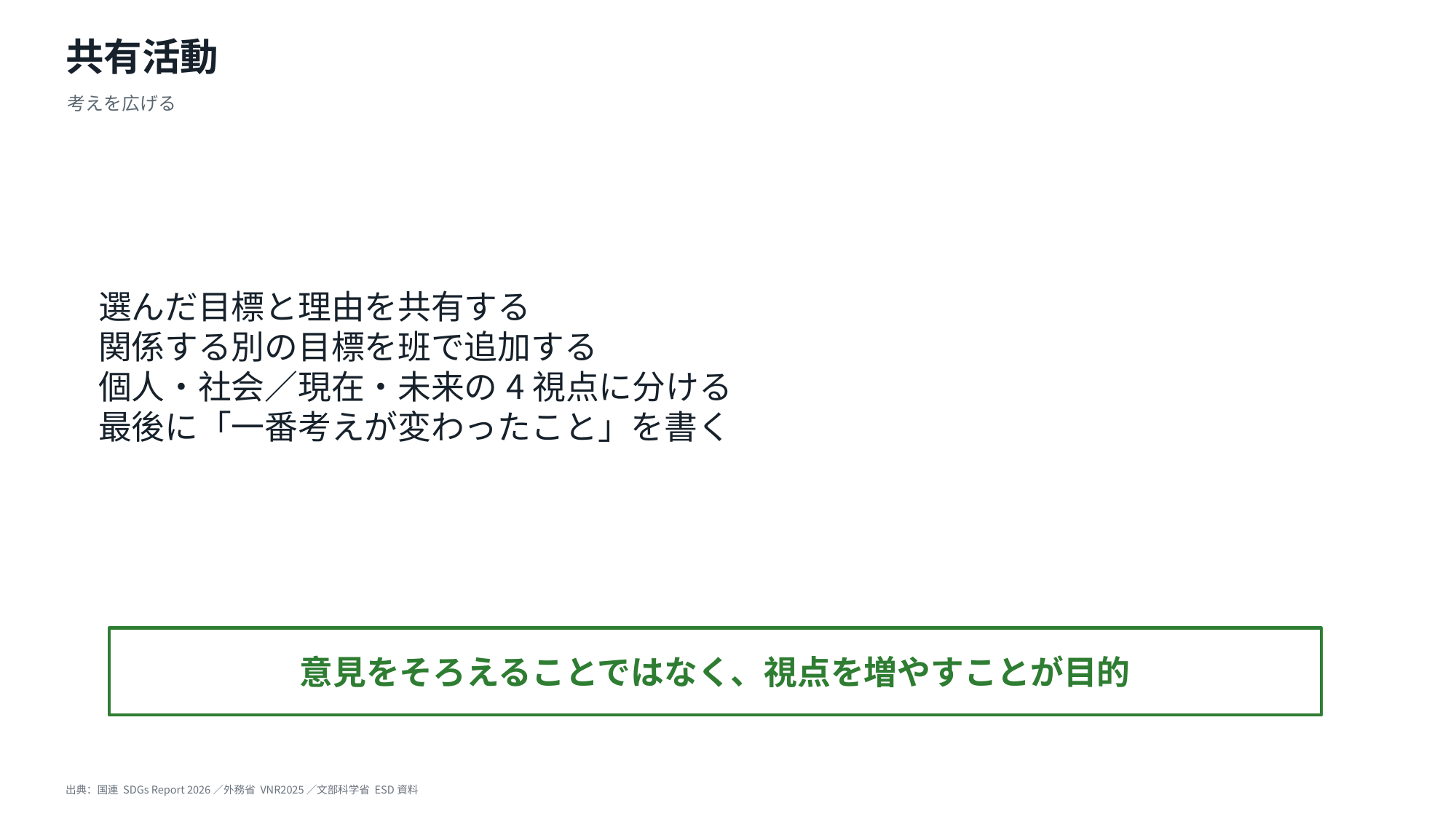

共有活動
考えを広げる
選んだ目標と理由を共有する
関係する別の目標を班で追加する
個人・社会／現在・未来の4視点に分ける
最後に「一番考えが変わったこと」を書く

意見をそろえることではなく、視点を増やすことが目的
出典：国連 SDGs Report 2026／外務省 VNR2025／文部科学省 ESD資料